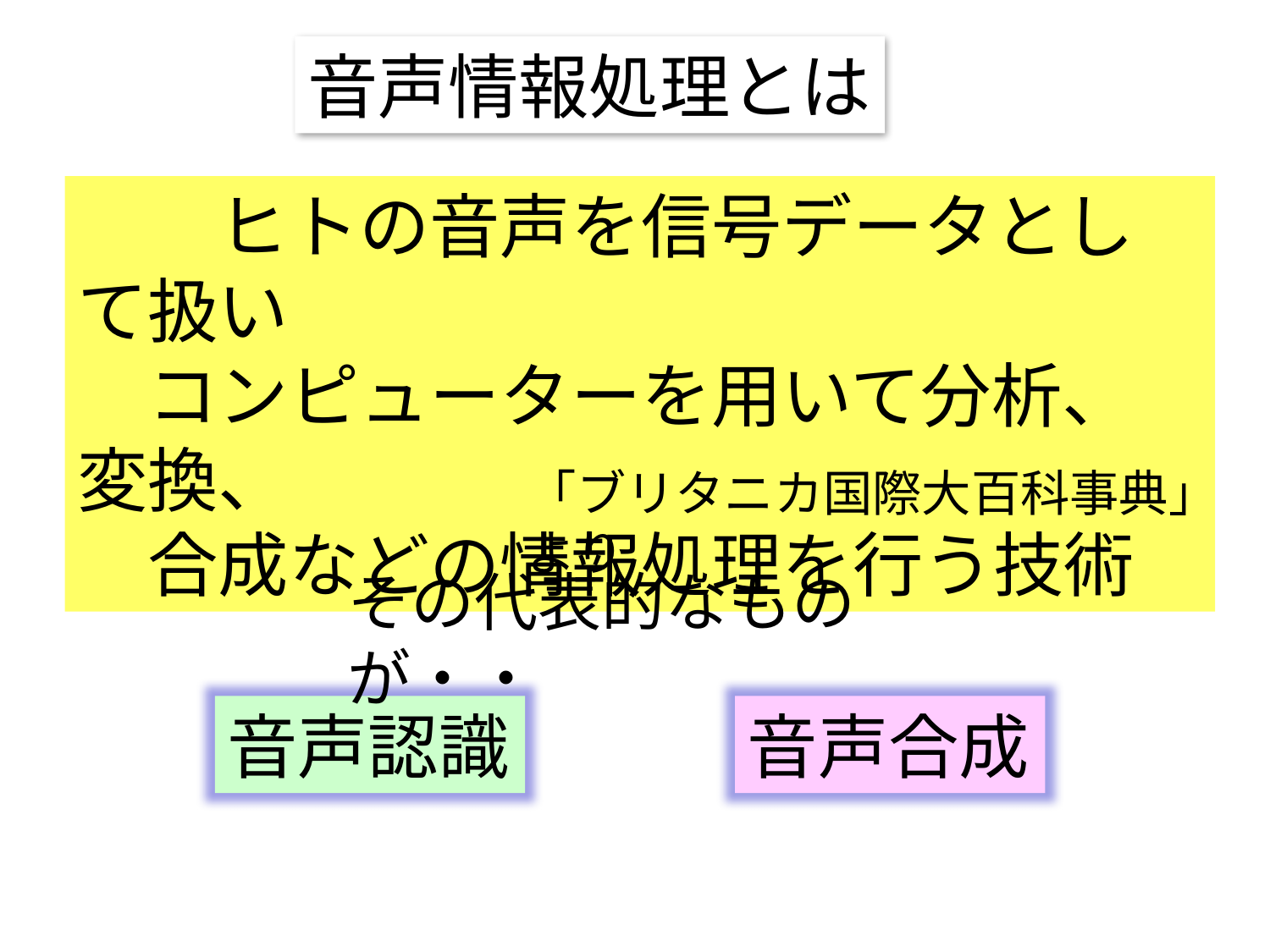

音声情報処理とは
　　ヒトの音声を信号データとして扱い
　コンピューターを用いて分析、変換、
　合成などの情報処理を行う技術
「ブリタニカ国際大百科事典」より
その代表的なものが・・
音声認識
音声合成